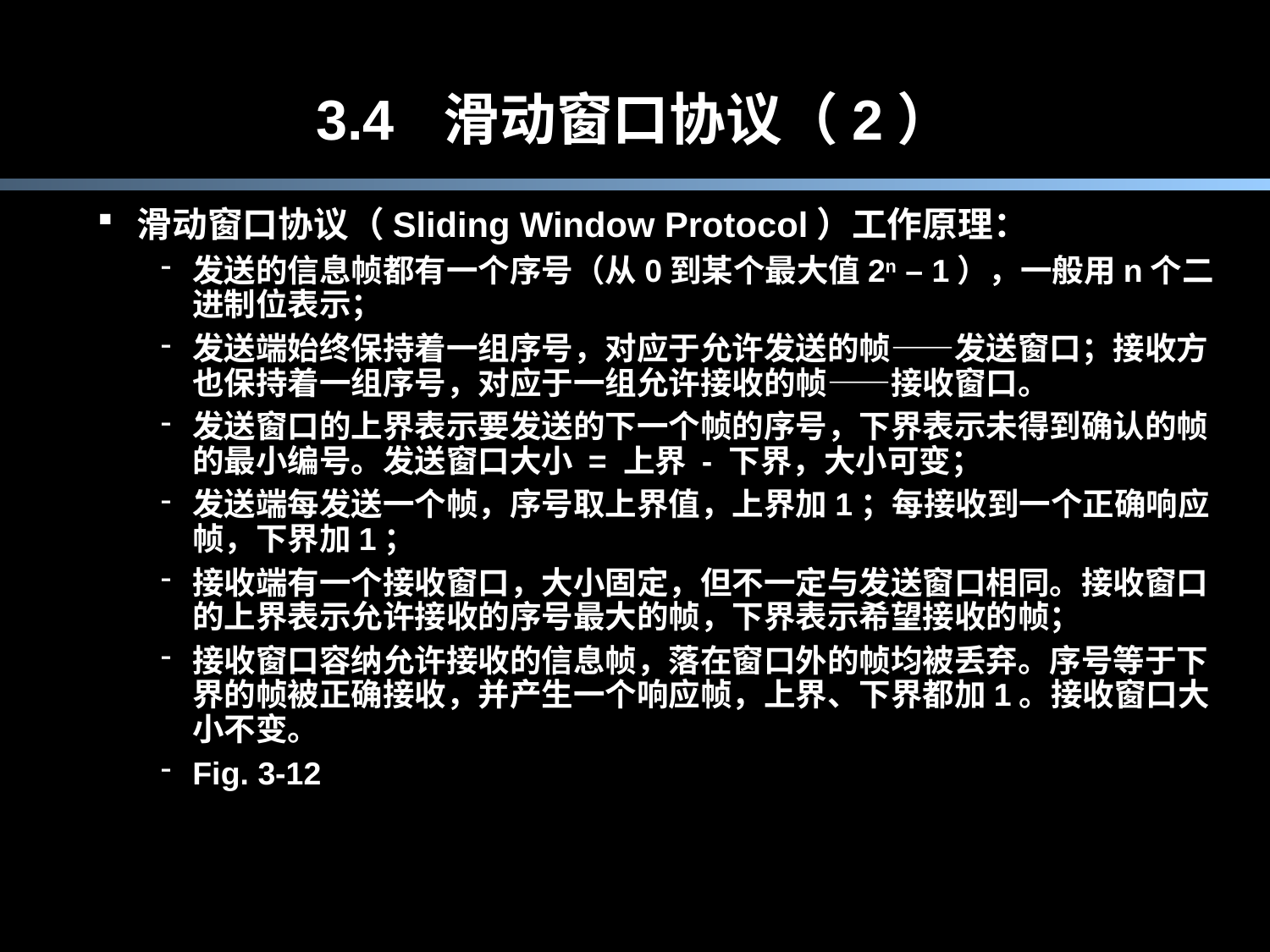

# 3.4	滑动窗口协议（2）
滑动窗口协议（Sliding Window Protocol）工作原理：
发送的信息帧都有一个序号（从0到某个最大值2n – 1），一般用n个二进制位表示；
发送端始终保持着一组序号，对应于允许发送的帧——发送窗口；接收方也保持着一组序号，对应于一组允许接收的帧——接收窗口。
发送窗口的上界表示要发送的下一个帧的序号，下界表示未得到确认的帧的最小编号。发送窗口大小 = 上界 - 下界，大小可变；
发送端每发送一个帧，序号取上界值，上界加1；每接收到一个正确响应帧，下界加1；
接收端有一个接收窗口，大小固定，但不一定与发送窗口相同。接收窗口的上界表示允许接收的序号最大的帧，下界表示希望接收的帧；
接收窗口容纳允许接收的信息帧，落在窗口外的帧均被丢弃。序号等于下界的帧被正确接收，并产生一个响应帧，上界、下界都加1。接收窗口大小不变。
Fig. 3-12